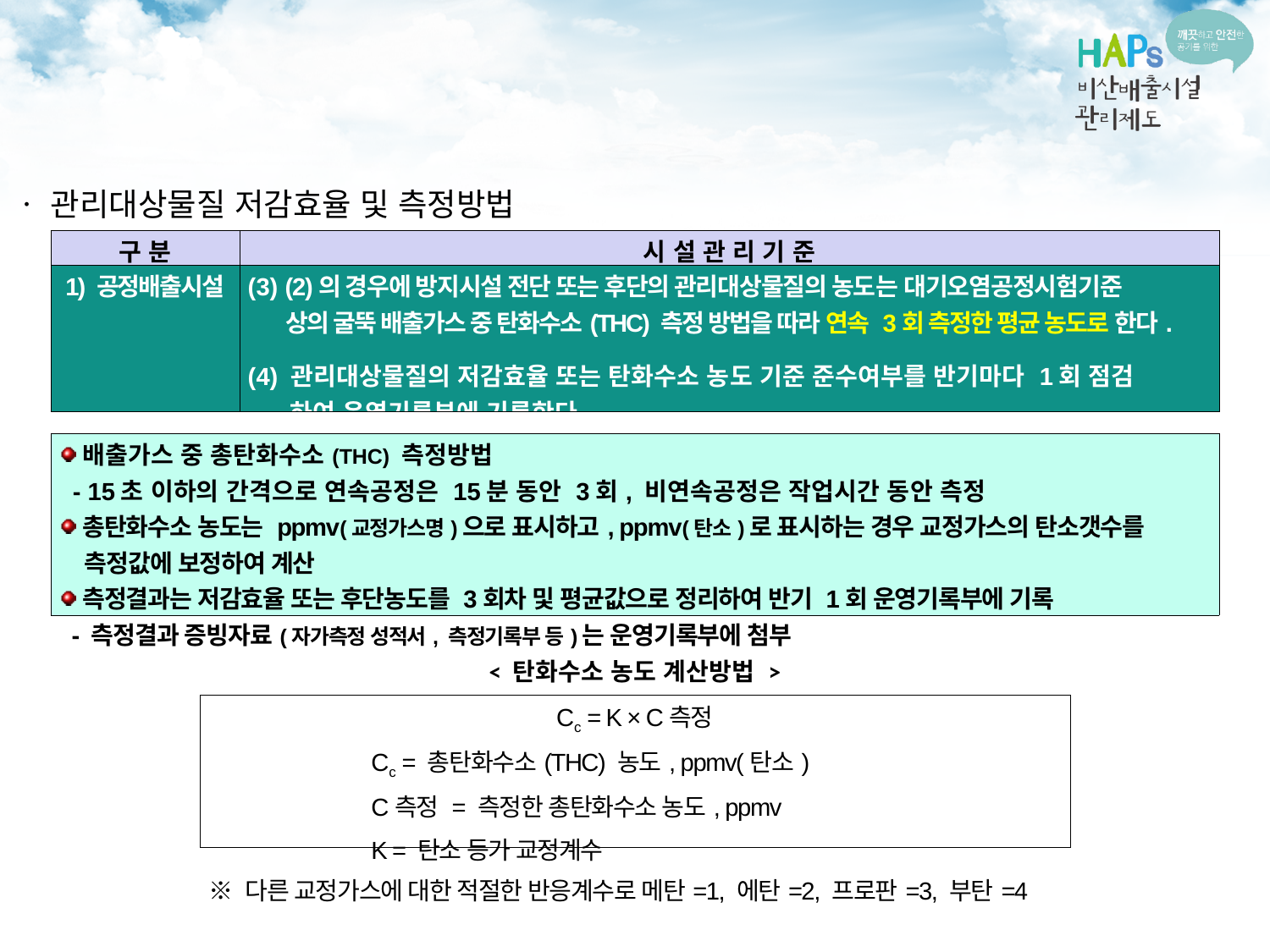

ㆍ 관리대상물질 저감효율 및 측정방법
| 구 분 | 시 설 관 리 기 준 |
| --- | --- |
| 1) 공정배출시설 | (3) (2)의 경우에 방지시설 전단 또는 후단의 관리대상물질의 농도는 대기오염공정시험기준 상의 굴뚝 배출가스 중 탄화수소(THC) 측정 방법을 따라 연속 3회 측정한 평균 농도로 한다. (4) 관리대상물질의 저감효율 또는 탄화수소 농도 기준 준수여부를 반기마다 1회 점검 하여 운영기록부에 기록한다. |
| 배출가스 중 총탄화수소(THC) 측정방법 - 15초 이하의 간격으로 연속공정은 15분 동안 3회, 비연속공정은 작업시간 동안 측정 총탄화수소 농도는 ppmv(교정가스명)으로 표시하고, ppmv(탄소)로 표시하는 경우 교정가스의 탄소갯수를 측정값에 보정하여 계산 측정결과는 저감효율 또는 후단농도를 3회차 및 평균값으로 정리하여 반기 1회 운영기록부에 기록 - 측정결과 증빙자료(자가측정 성적서, 측정기록부 등)는 운영기록부에 첨부 |
| --- |
< 탄화수소 농도 계산방법 >
| Cc = K × C측정 Cc = 총탄화수소(THC) 농도, ppmv(탄소) C측정 = 측정한 총탄화수소 농도, ppmv K = 탄소 등가 교정계수 |
| --- |
| ※ 다른 교정가스에 대한 적절한 반응계수로 메탄=1, 에탄=2, 프로판=3, 부탄=4 |